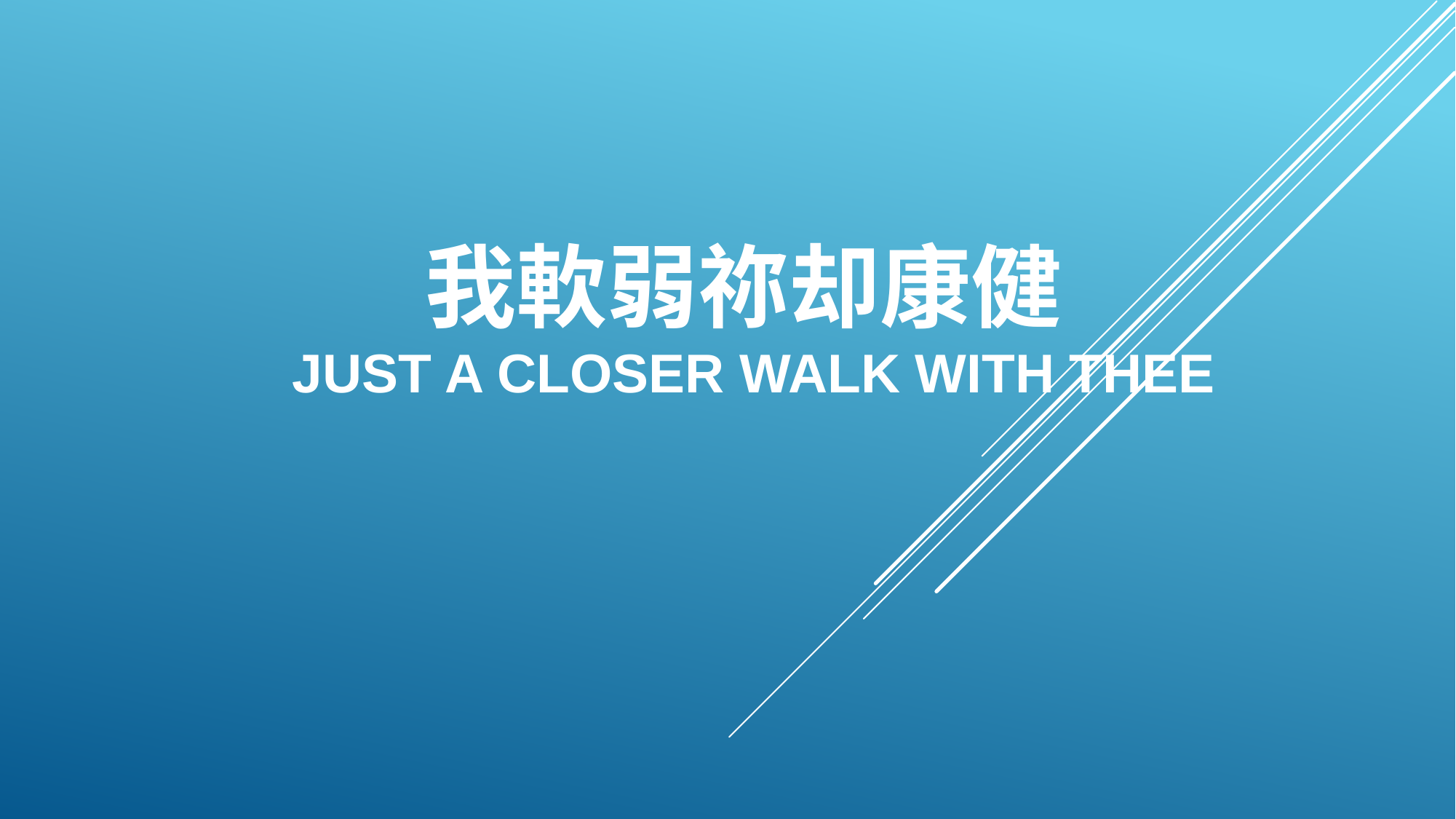

# 我軟弱祢却康健 just a closer walk with thee